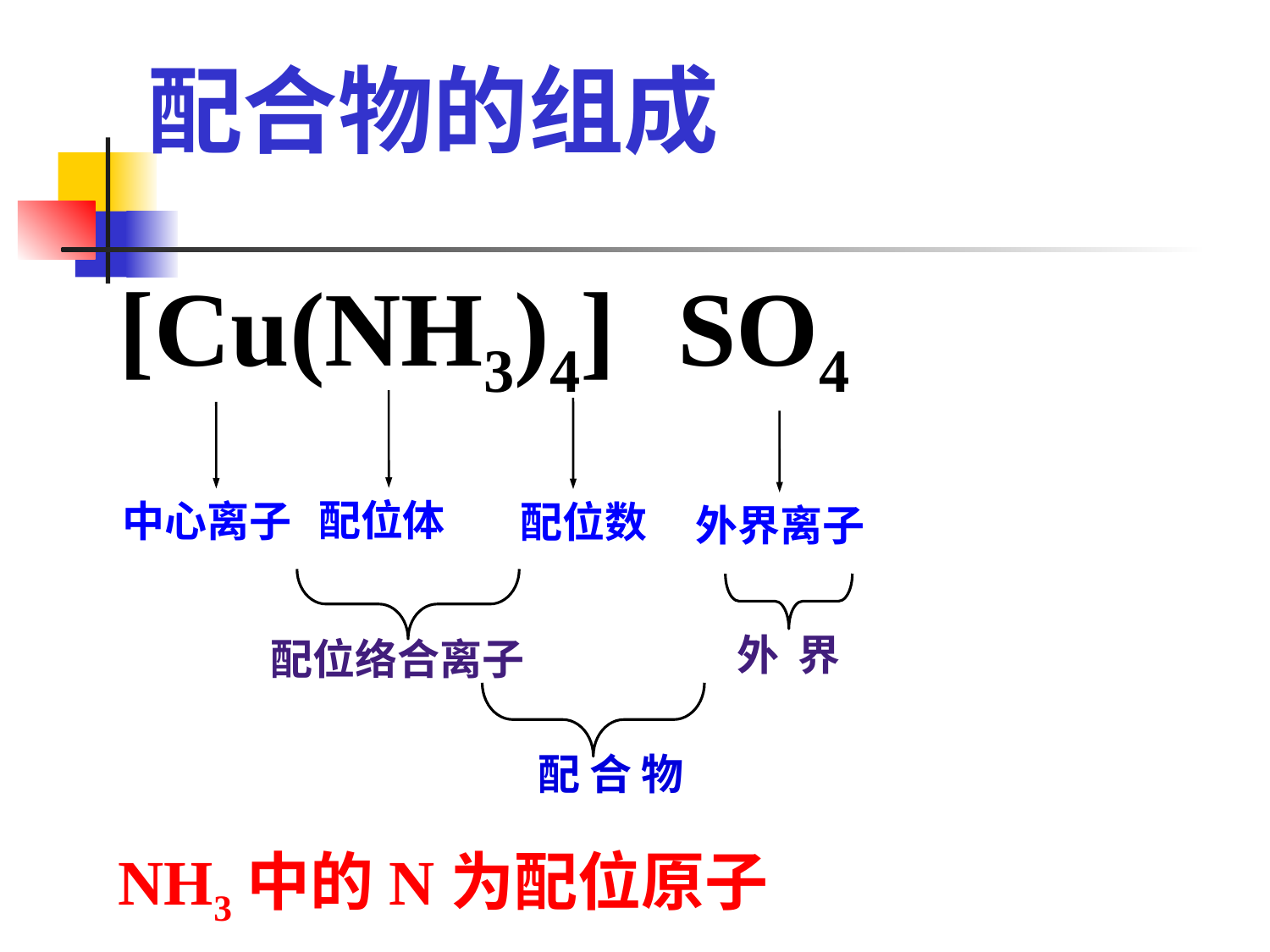

配合物的组成
[Cu(NH3)4]    SO4

配位体

配位数

中心离子

 外界离子

外  界

配位络合离子

配 合 物
NH3中的N为配位原子